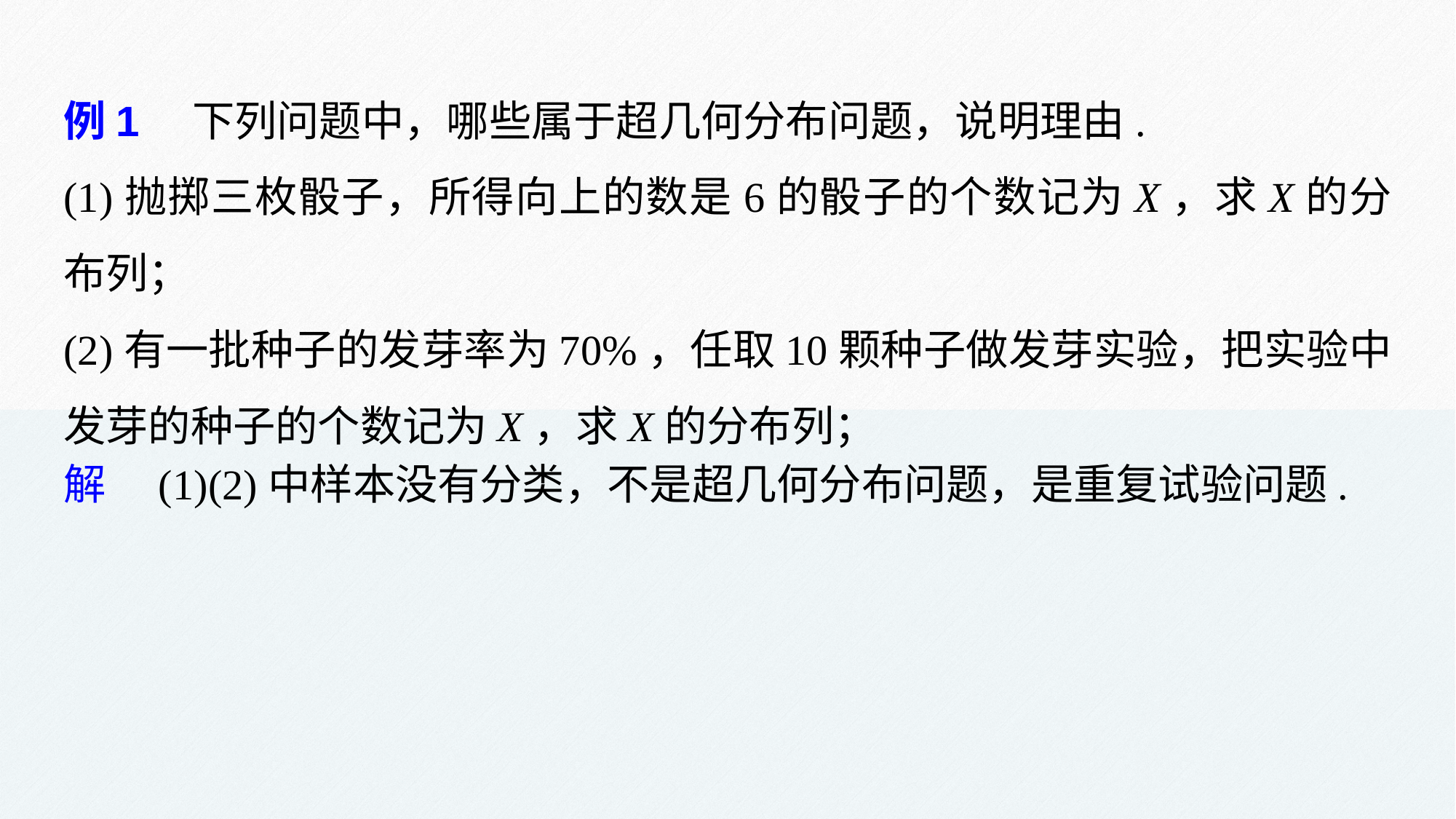

例1　下列问题中，哪些属于超几何分布问题，说明理由.
(1)抛掷三枚骰子，所得向上的数是6的骰子的个数记为X，求X的分布列；
(2)有一批种子的发芽率为70%，任取10颗种子做发芽实验，把实验中发芽的种子的个数记为X，求X的分布列；
解　(1)(2)中样本没有分类，不是超几何分布问题，是重复试验问题.